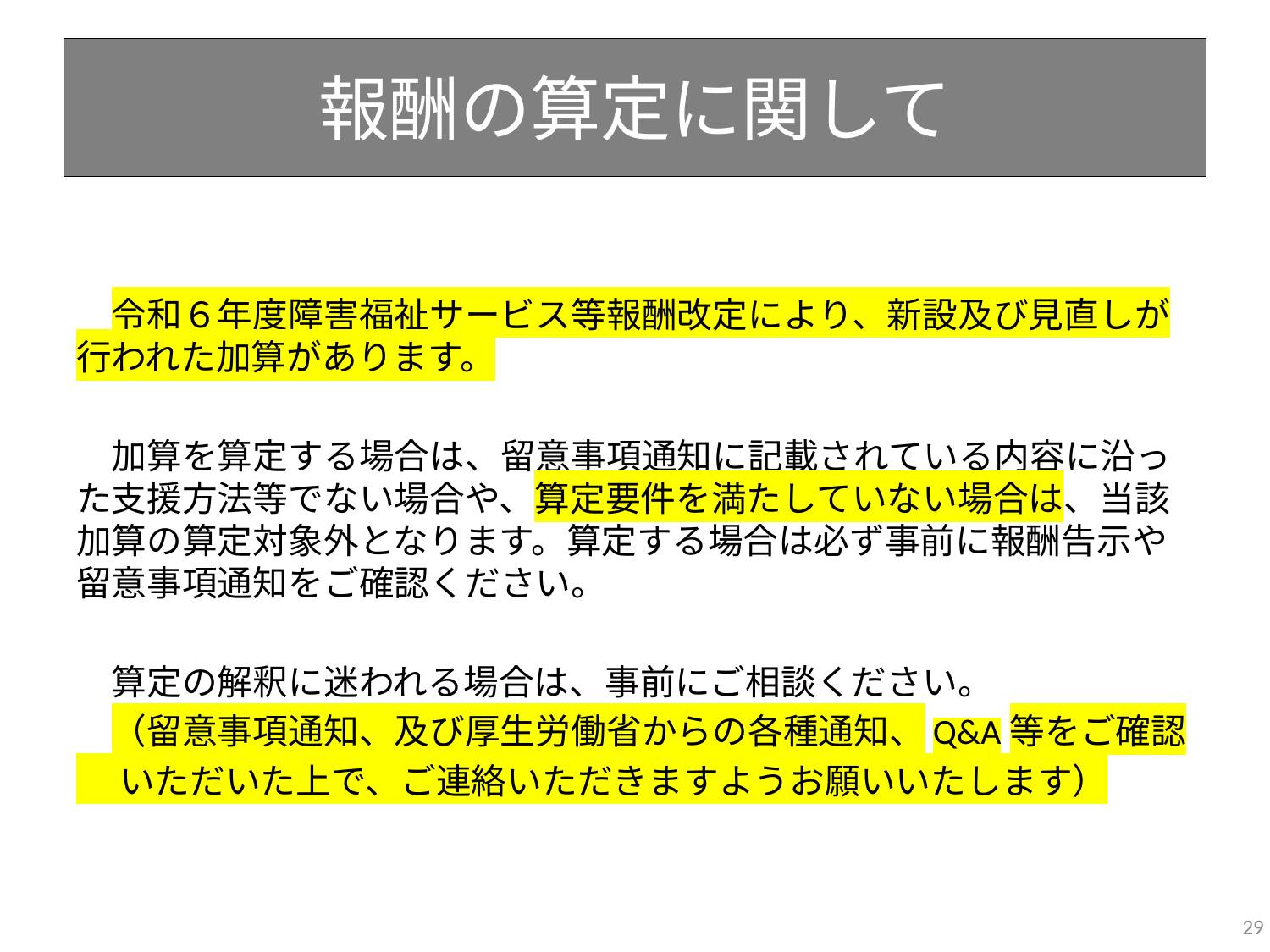

# 報酬の算定に関して
　令和６年度障害福祉サービス等報酬改定により、新設及び見直しが行われた加算があります。

　加算を算定する場合は、留意事項通知に記載されている内容に沿った支援方法等でない場合や、算定要件を満たしていない場合は、当該加算の算定対象外となります。算定する場合は必ず事前に報酬告示や留意事項通知をご確認ください。

　算定の解釈に迷われる場合は、事前にご相談ください。
　（留意事項通知、及び厚生労働省からの各種通知、Q&A等をご確認
　 いただいた上で、ご連絡いただきますようお願いいたします）
29